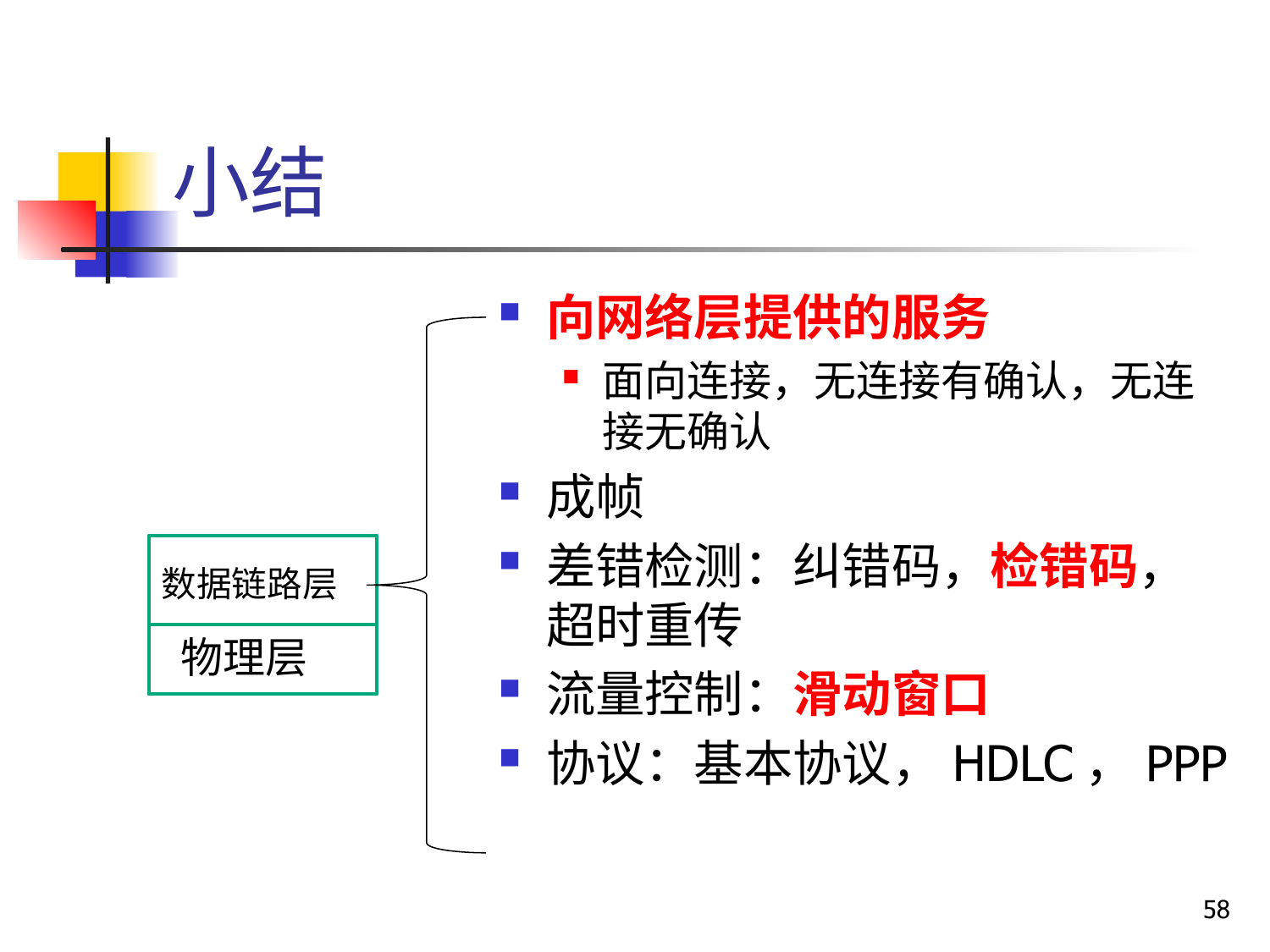

# 小结
向网络层提供的服务
面向连接，无连接有确认，无连接无确认
成帧
差错检测：纠错码，检错码，超时重传
流量控制：滑动窗口
协议：基本协议，HDLC，PPP

数据链路层

物理层
58